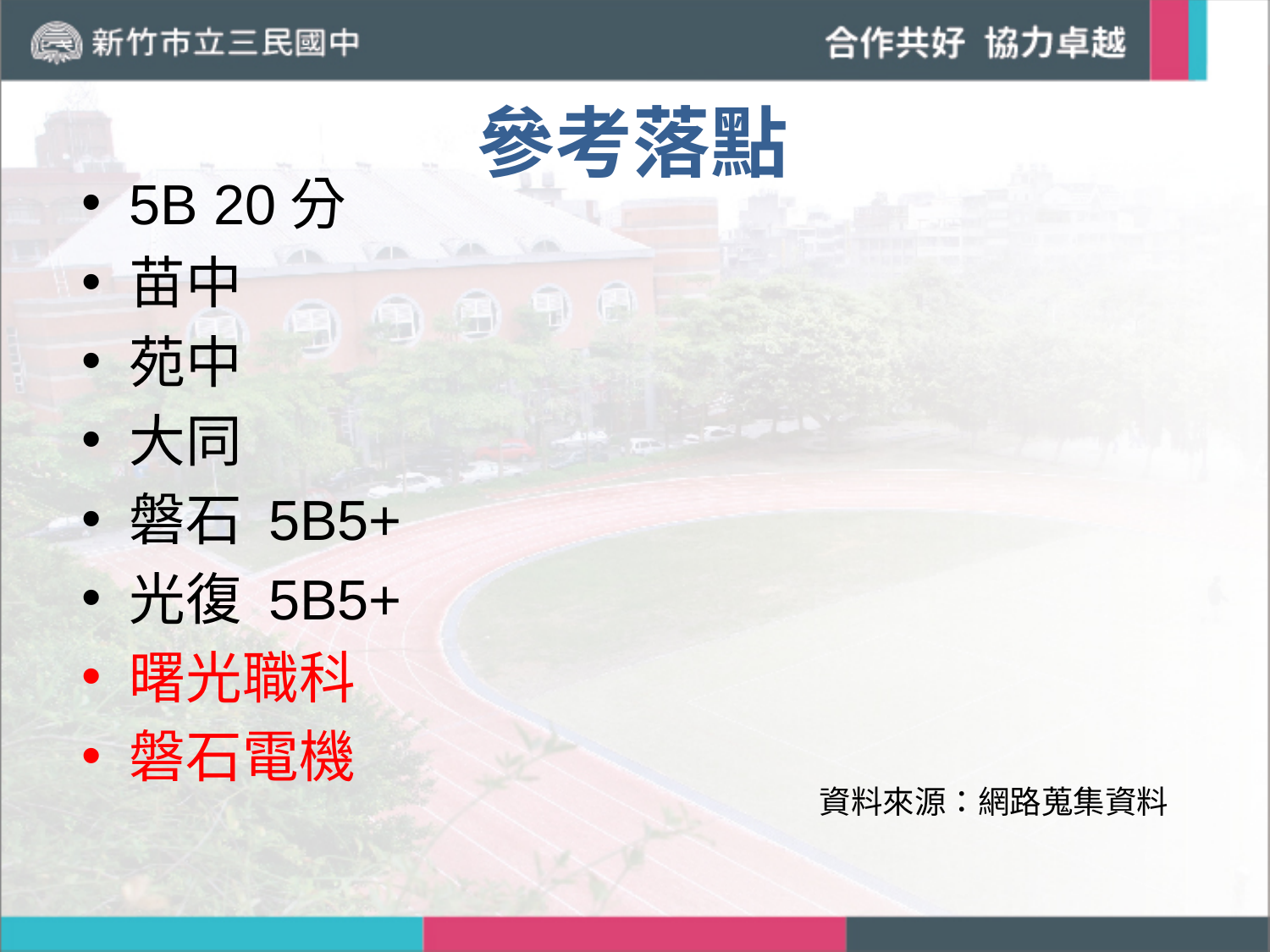

# 參考落點
5B 20分
苗中
苑中
大同
磐石 5B5+
光復 5B5+
曙光職科
磐石電機

資料來源：網路蒐集資料